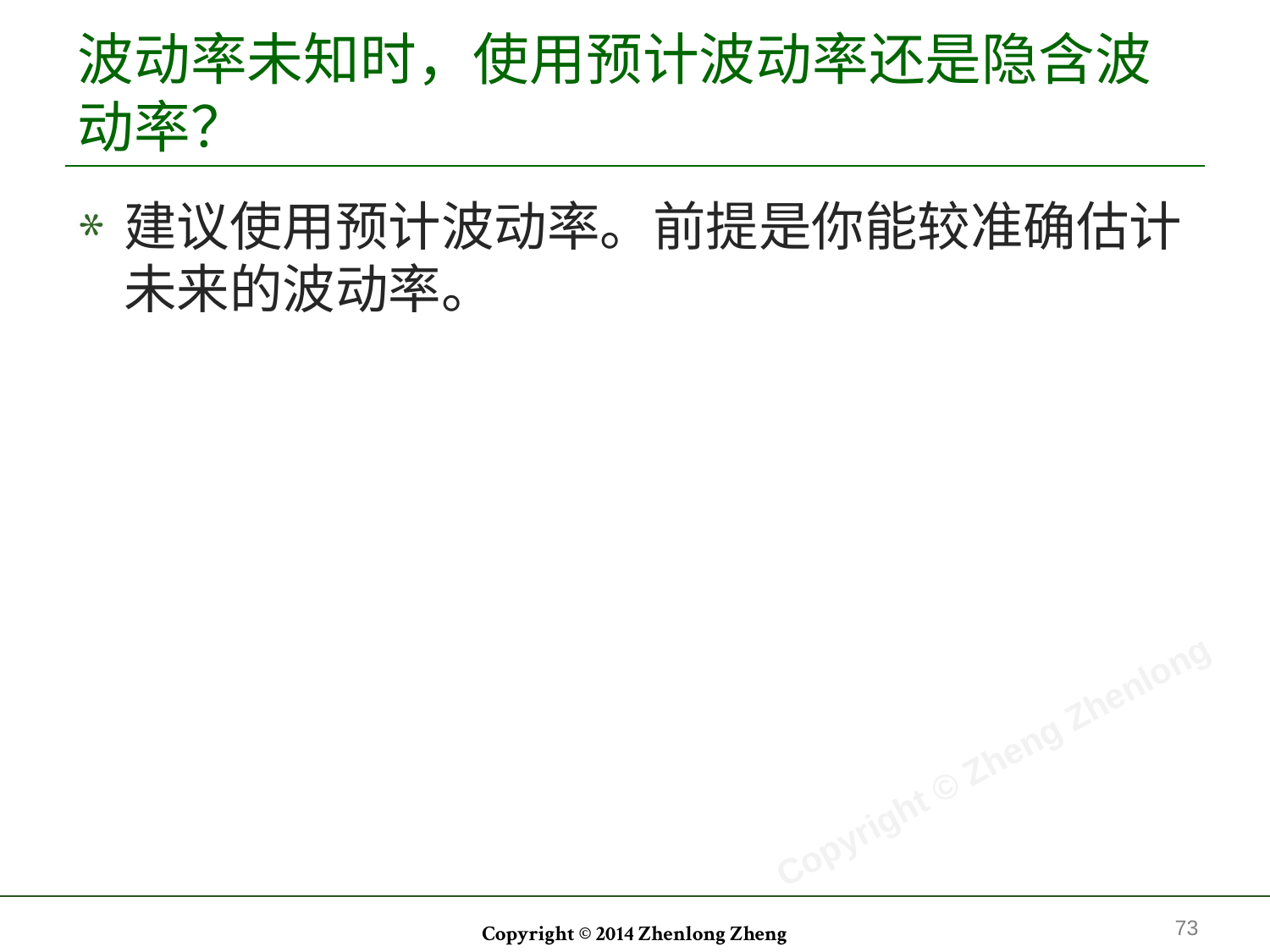

# 波动率未知时，使用预计波动率还是隐含波动率？
建议使用预计波动率。前提是你能较准确估计未来的波动率。
73